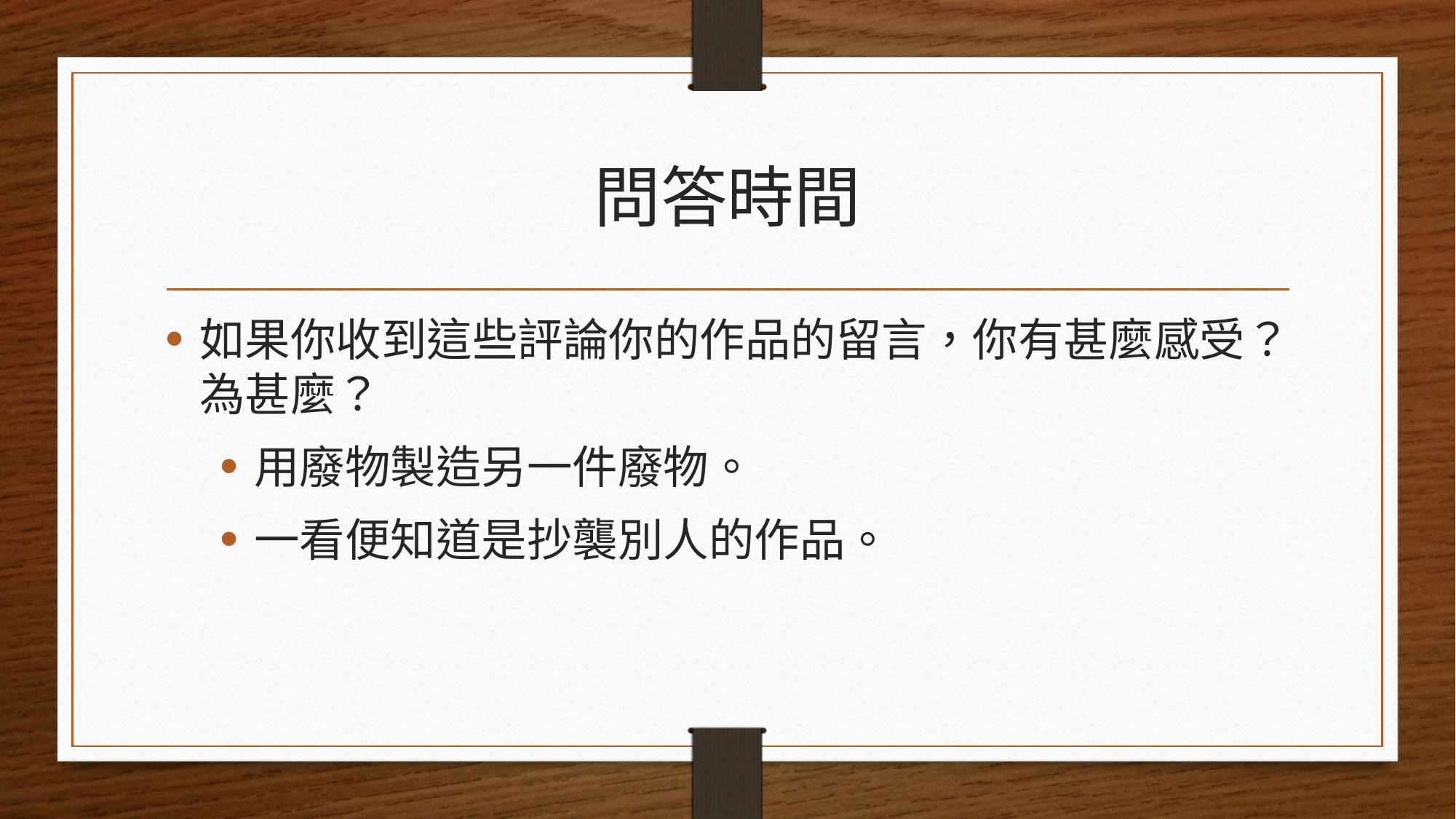

# 問答時間
如果你收到這些評論你的作品的留言，你有甚麼感受？為甚麼？
用廢物製造另一件廢物。
一看便知道是抄襲別人的作品。